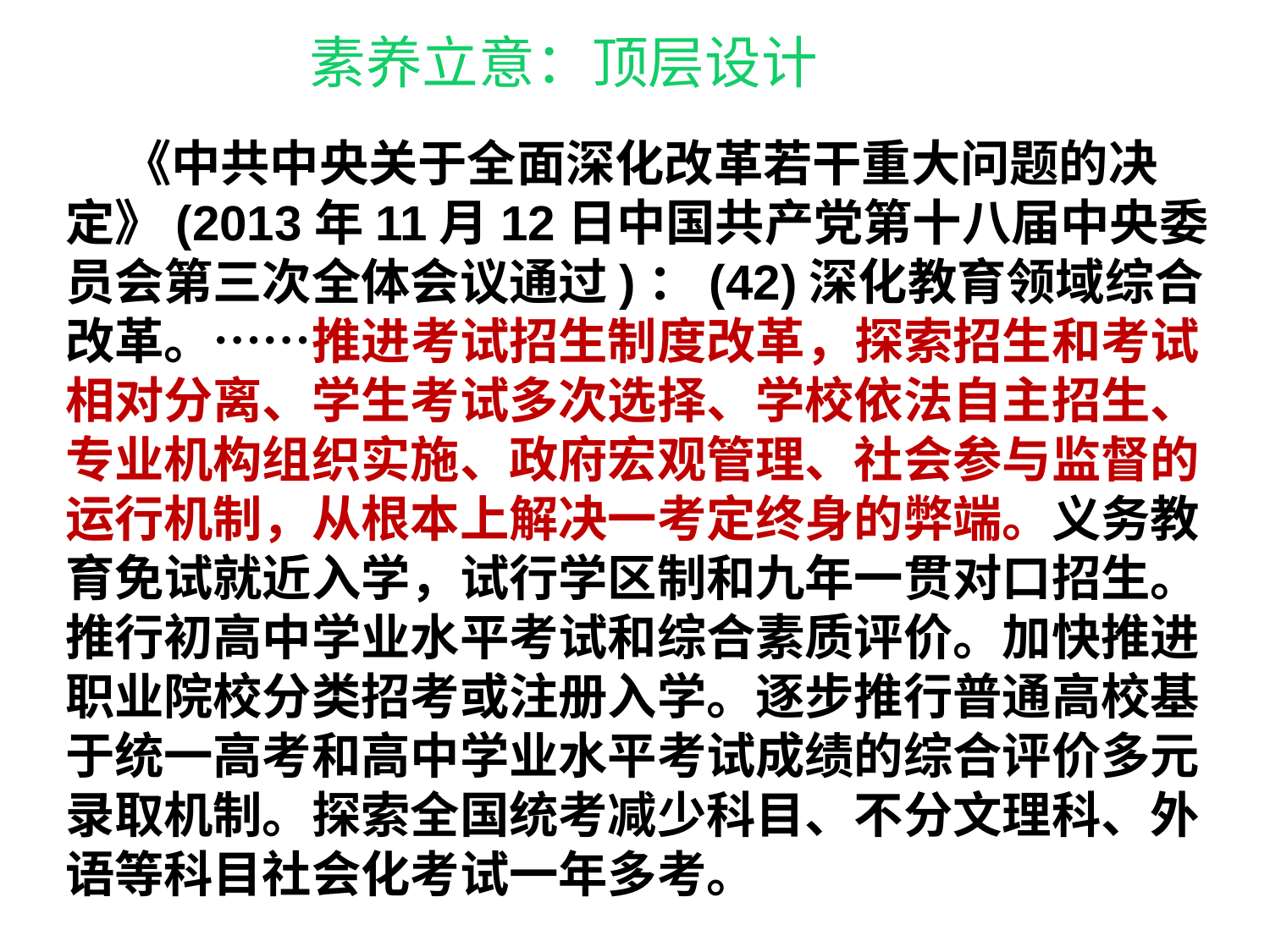

素养立意：顶层设计
    《中共中央关于全面深化改革若干重大问题的决定》(2013年11月12日中国共产党第十八届中央委员会第三次全体会议通过)：(42)深化教育领域综合改革。……推进考试招生制度改革，探索招生和考试相对分离、学生考试多次选择、学校依法自主招生、专业机构组织实施、政府宏观管理、社会参与监督的运行机制，从根本上解决一考定终身的弊端。义务教育免试就近入学，试行学区制和九年一贯对口招生。推行初高中学业水平考试和综合素质评价。加快推进职业院校分类招考或注册入学。逐步推行普通高校基于统一高考和高中学业水平考试成绩的综合评价多元录取机制。探索全国统考减少科目、不分文理科、外语等科目社会化考试一年多考。